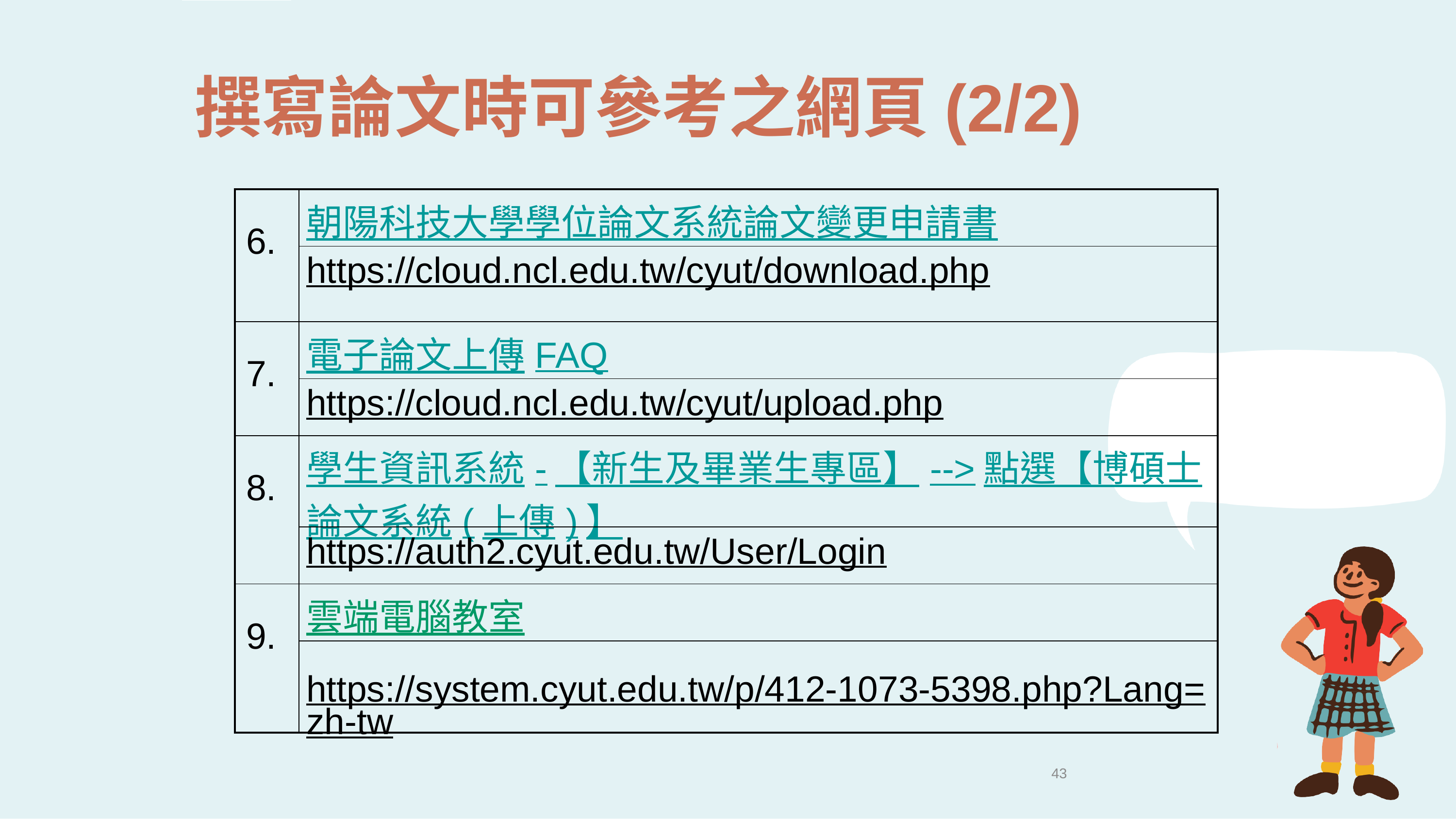

# 撰寫論文時可參考之網頁(2/2)
| 6. | 朝陽科技大學學位論文系統論文變更申請書 |
| --- | --- |
|  | https://cloud.ncl.edu.tw/cyut/download.php |
| 7. | 電子論文上傳FAQ |
|  | https://cloud.ncl.edu.tw/cyut/upload.php |
| 8. | 學生資訊系統-【新生及畢業生專區】-->點選【博碩士論文系統(上傳)】 |
|  | https://auth2.cyut.edu.tw/User/Login |
| 9. | 雲端電腦教室 |
|  | https://system.cyut.edu.tw/p/412-1073-5398.php?Lang=zh-tw |
43